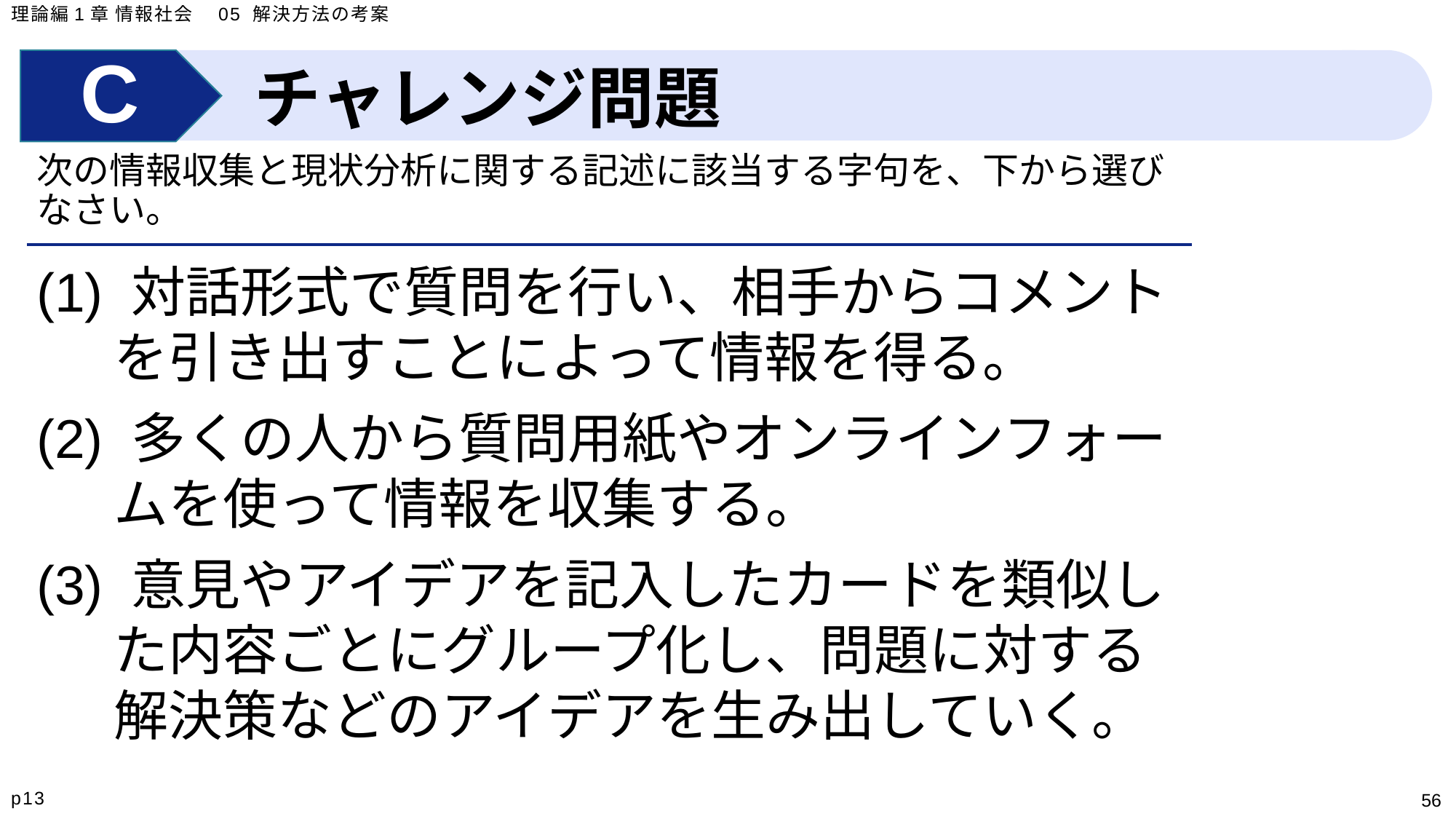

理論編1章 情報社会　05 解決方法の考案
チャレンジ問題
次の情報収集と現状分析に関する記述に該当する字句を、下から選びなさい。
(1) 対話形式で質問を行い、相手からコメントを引き出すことによって情報を得る。
(2) 多くの人から質問用紙やオンラインフォームを使って情報を収集する。
(3) 意見やアイデアを記入したカードを類似した内容ごとにグループ化し、問題に対する解決策などのアイデアを生み出していく。
p13
56